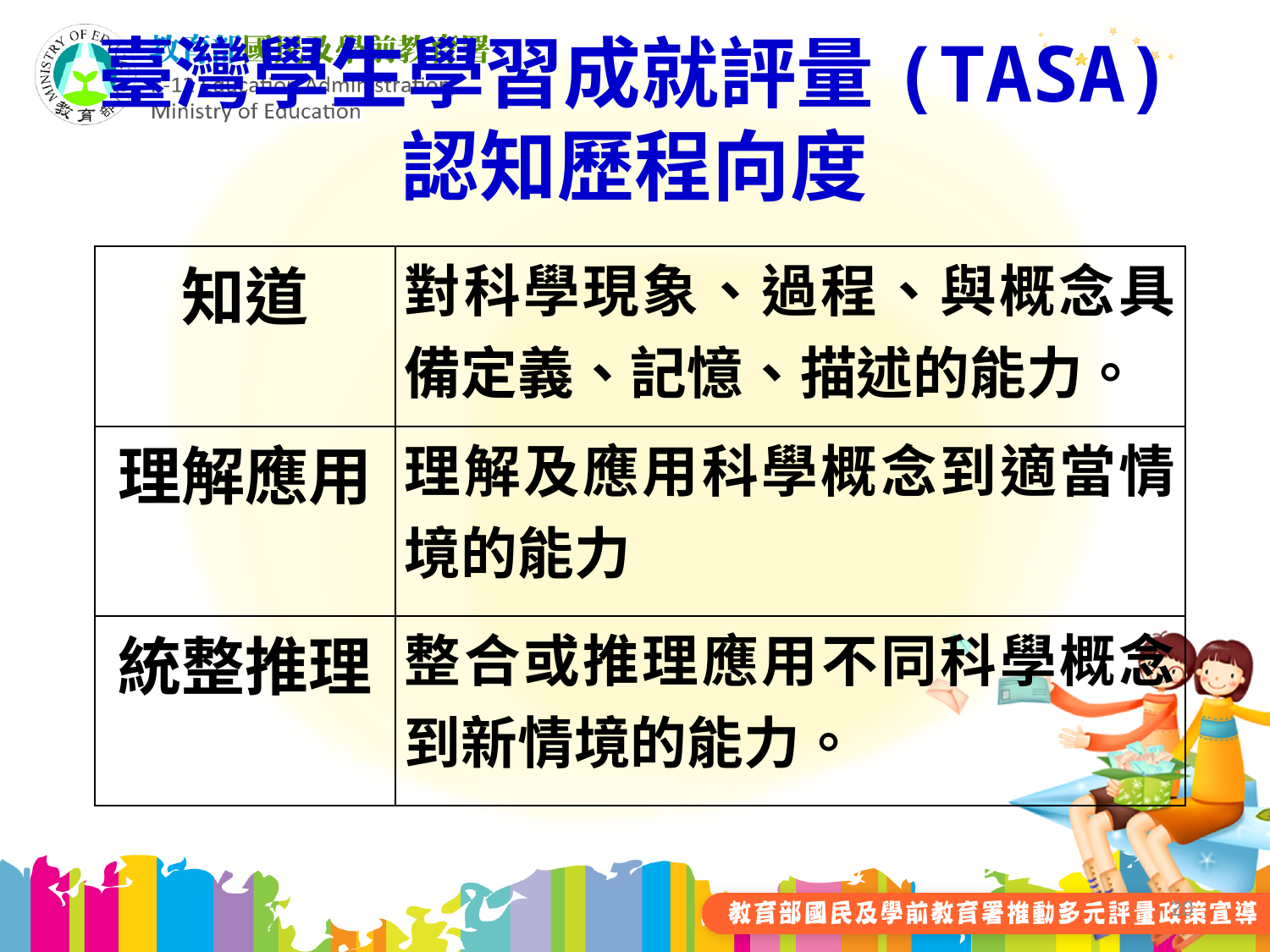

# 臺灣學生學習成就評量(TASA) 認知歷程向度
| 知道 | 對科學現象、過程、與概念具備定義、記憶、描述的能力。 |
| --- | --- |
| 理解應用 | 理解及應用科學概念到適當情境的能力 |
| 統整推理 | 整合或推理應用不同科學概念到新情境的能力。 |
20